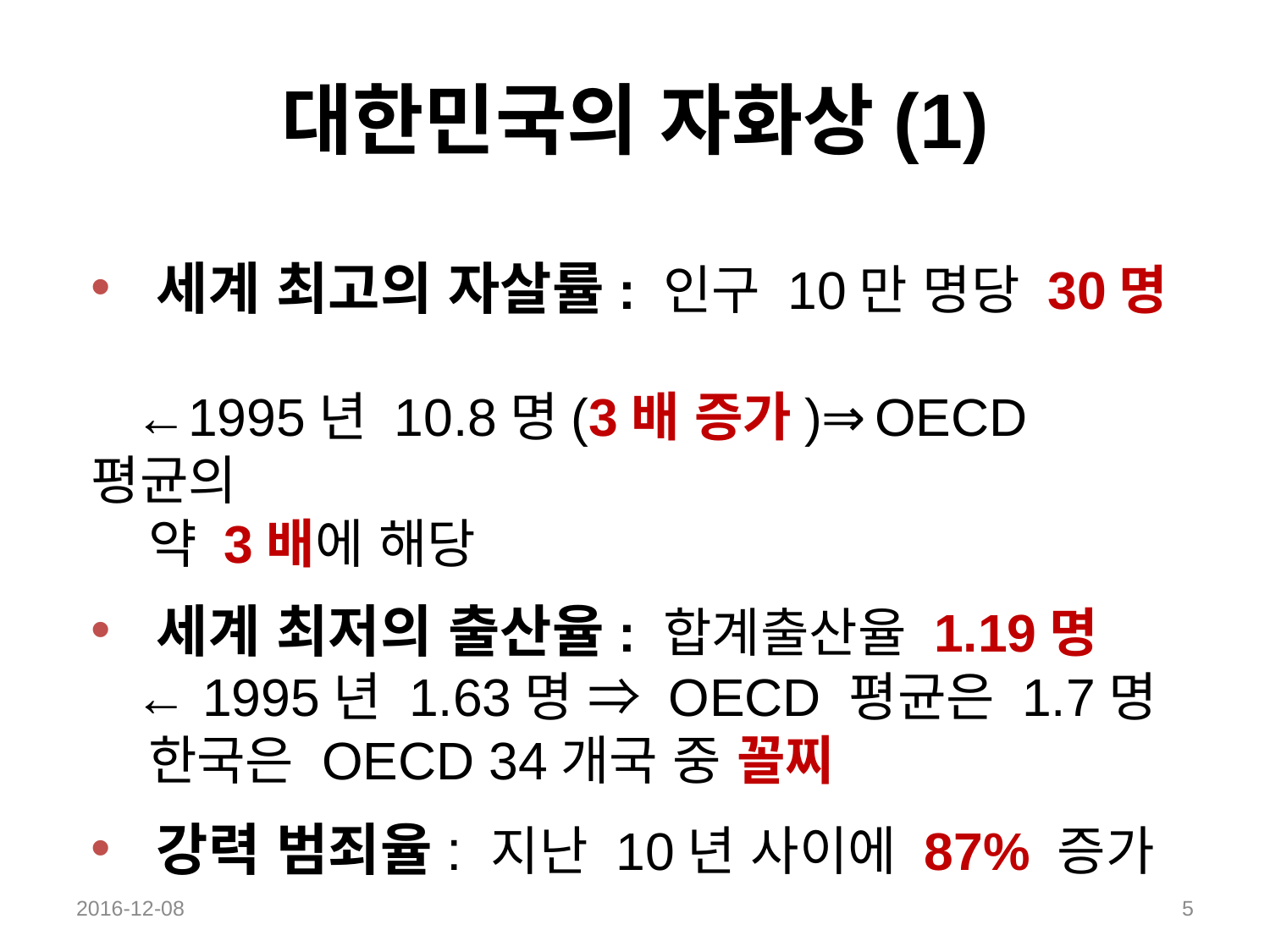

# 대한민국의 자화상(1)
세계 최고의 자살률: 인구 10만 명당 30명
   ←1995년 10.8명(3배 증가)⇒OECD 평균의
   약 3배에 해당

세계 최저의 출산율: 합계출산율 1.19명
   ← 1995년 1.63명 ⇒ OECD 평균은 1.7명
   한국은 OECD 34개국 중 꼴찌

강력 범죄율: 지난 10년 사이에 87% 증가

2016-12-08
5